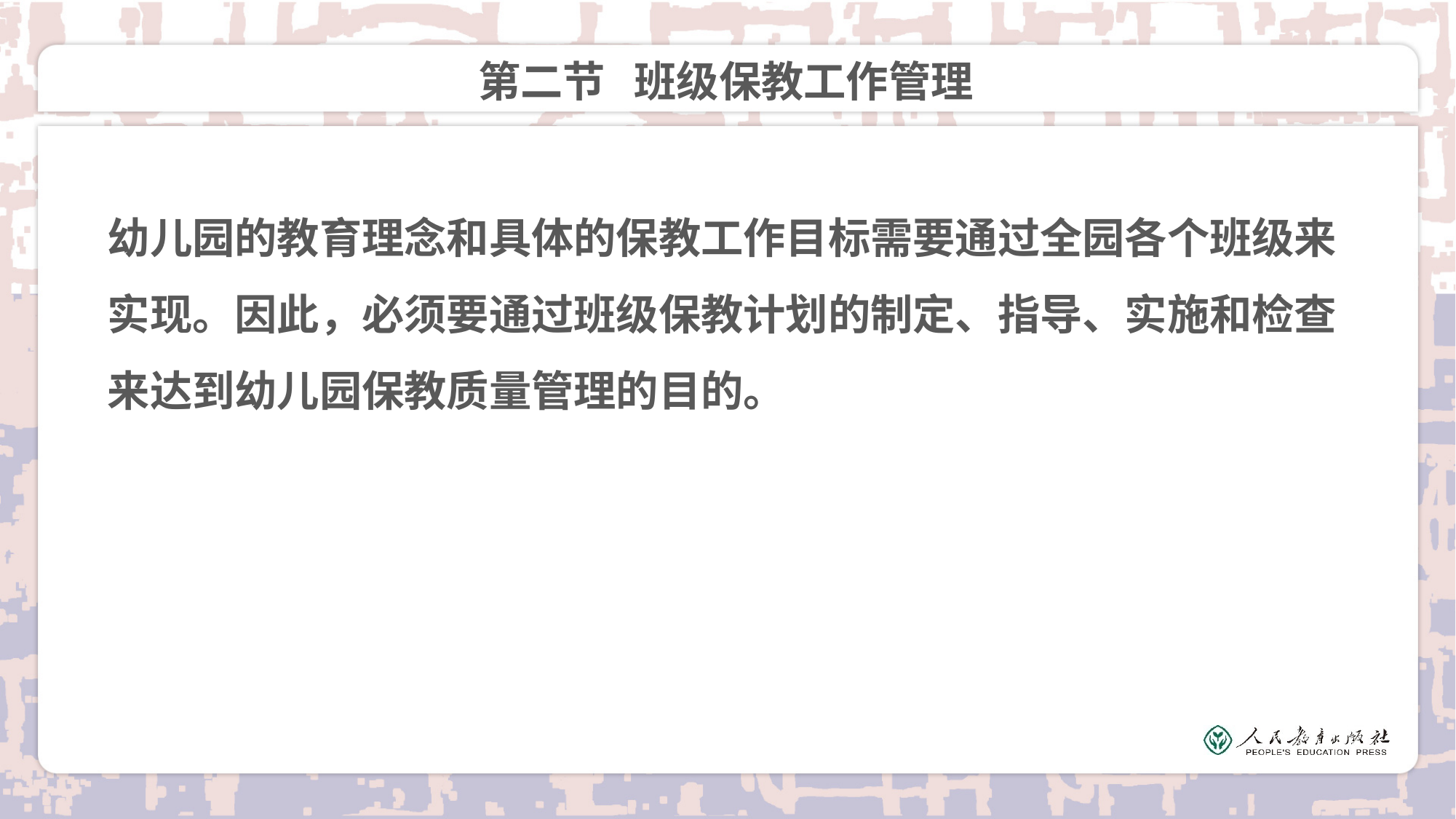

# 第二节   班级保教工作管理
幼儿园的教育理念和具体的保教工作目标需要通过全园各个班级来实现。因此，必须要通过班级保教计划的制定、指导、实施和检查来达到幼儿园保教质量管理的目的。